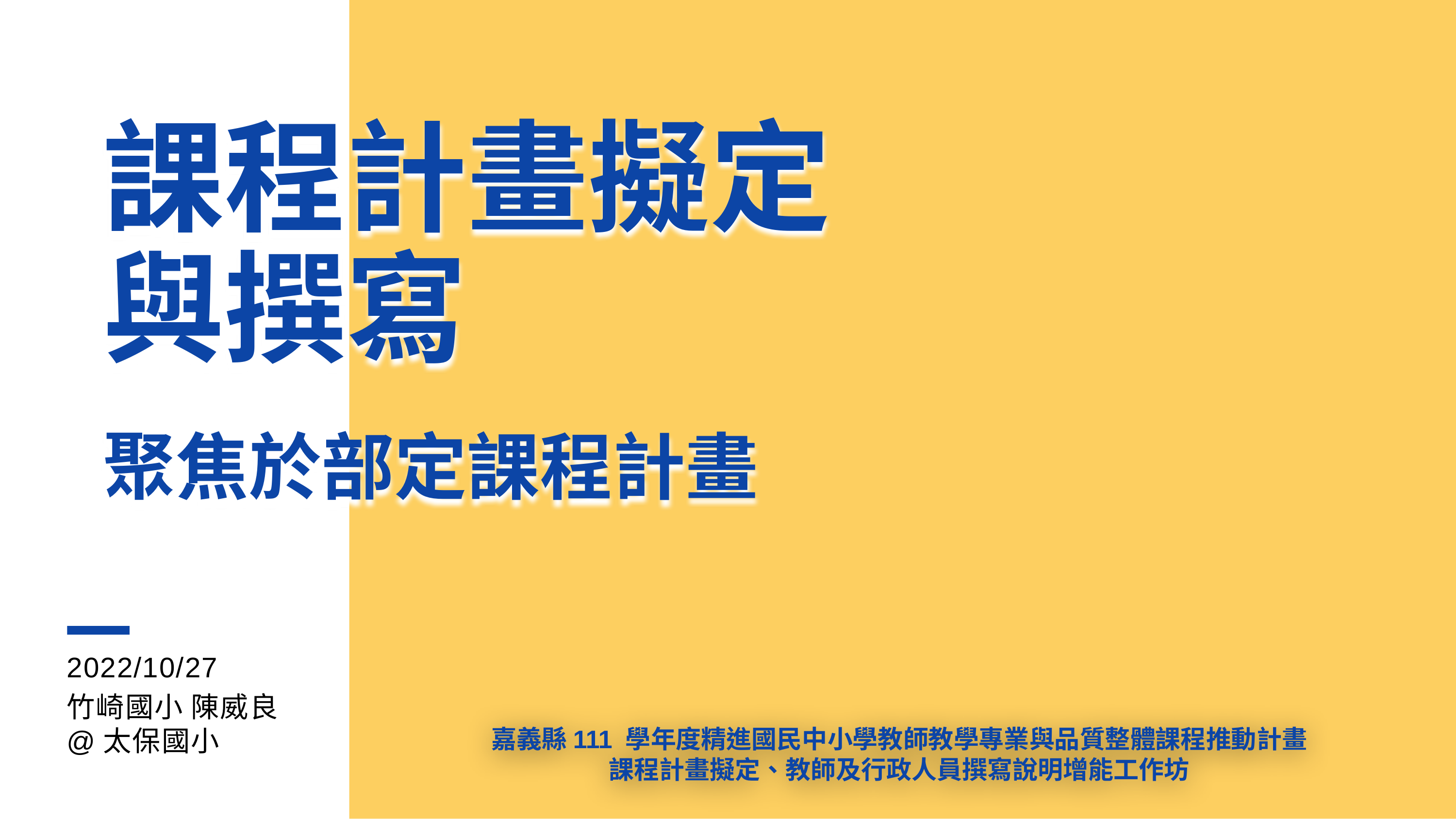

課程計畫擬定與撰寫
聚焦於部定課程計畫

2022/10/27
竹崎國小 陳威良
@太保國小
嘉義縣111 學年度精進國民中小學教師教學專業與品質整體課程推動計畫
課程計畫擬定、教師及行政人員撰寫說明增能工作坊